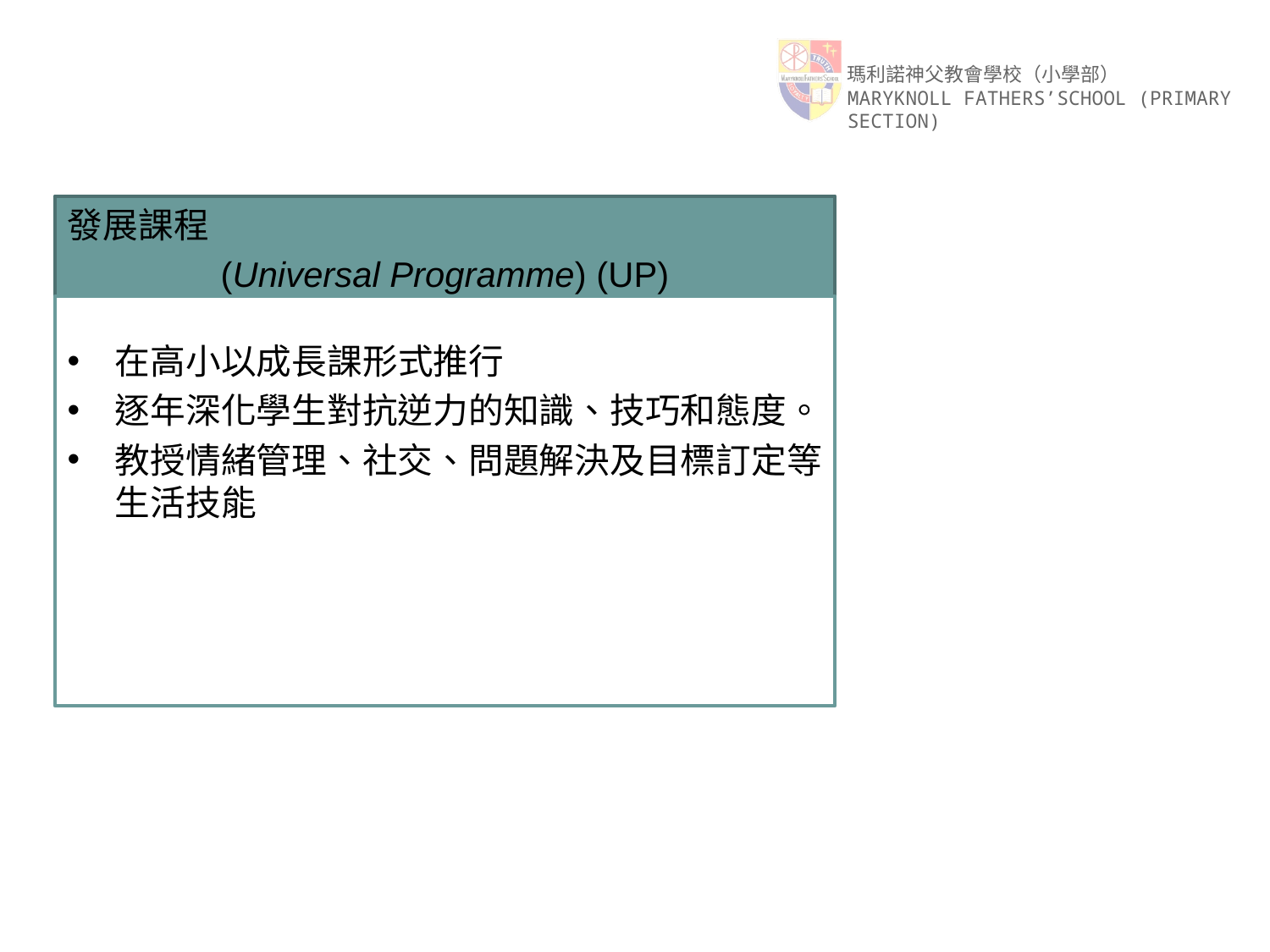

發展課程
(Universal Programme) (UP)

在高小以成長課形式推行
逐年深化學生對抗逆力的知識、技巧和態度。
教授情緒管理、社交、問題解決及目標訂定等生活技能